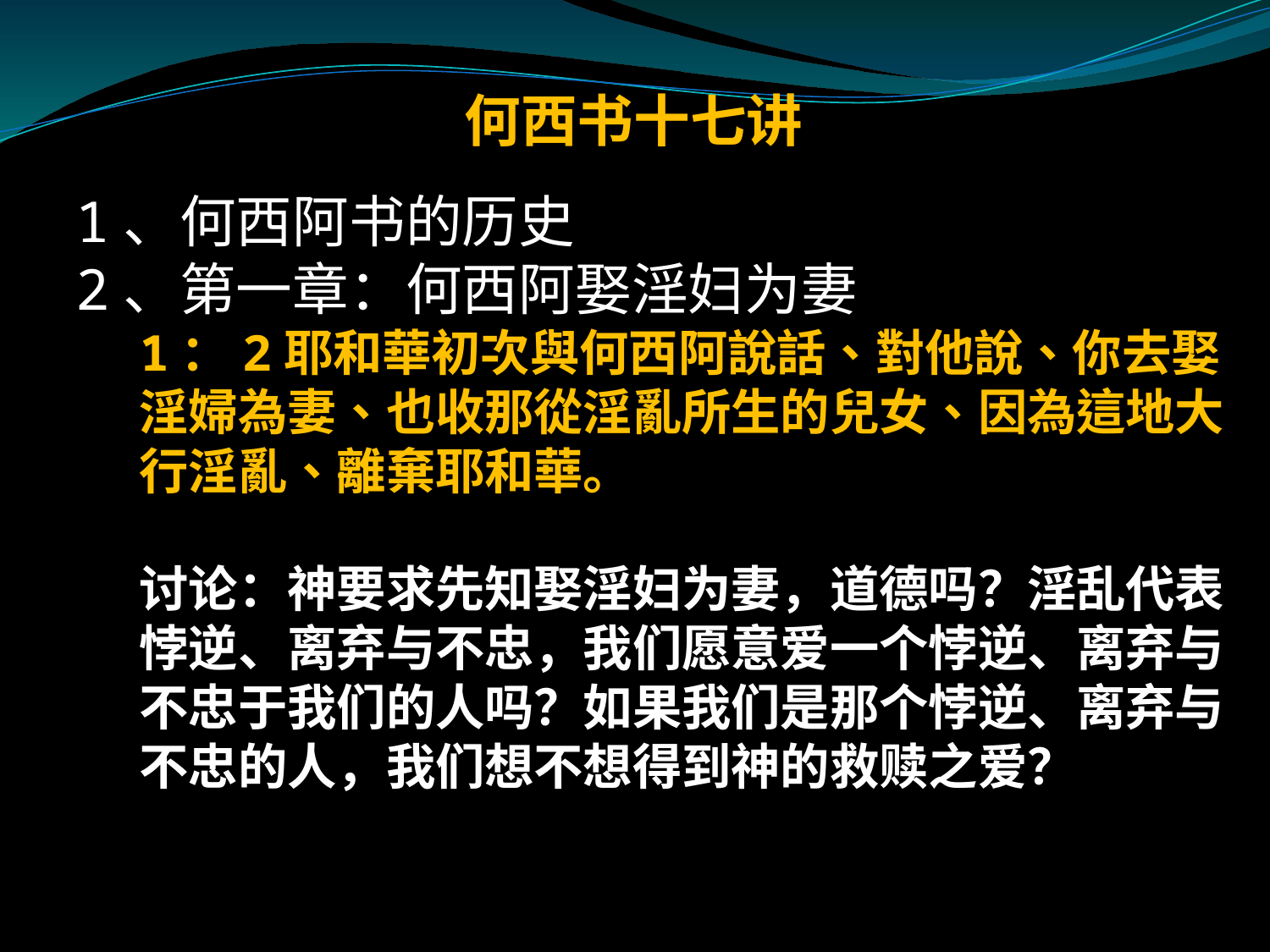

# 何西书十七讲
1、何西阿书的历史
2、第一章：何西阿娶淫妇为妻
1：2耶和華初次與何西阿說話、對他說、你去娶淫婦為妻、也收那從淫亂所生的兒女、因為這地大行淫亂、離棄耶和華。

讨论：神要求先知娶淫妇为妻，道德吗？淫乱代表悖逆、离弃与不忠，我们愿意爱一个悖逆、离弃与不忠于我们的人吗？如果我们是那个悖逆、离弃与不忠的人，我们想不想得到神的救赎之爱？